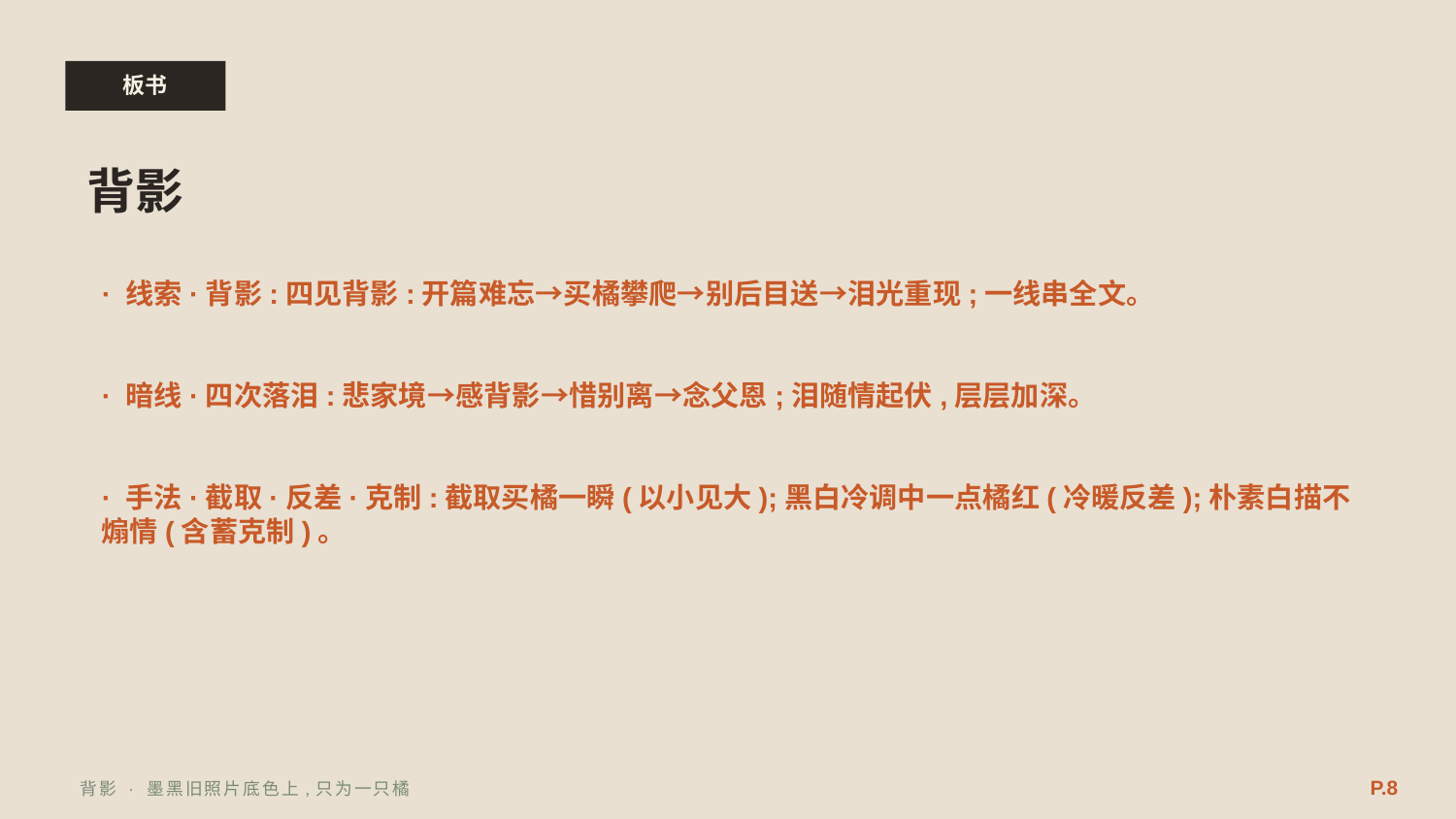

板书

背影
· 线索·背影:四见背影:开篇难忘→买橘攀爬→别后目送→泪光重现;一线串全文。
· 暗线·四次落泪:悲家境→感背影→惜别离→念父恩;泪随情起伏,层层加深。
· 手法·截取·反差·克制:截取买橘一瞬(以小见大);黑白冷调中一点橘红(冷暖反差);朴素白描不煽情(含蓄克制)。
P.8
背影 · 墨黑旧照片底色上,只为一只橘